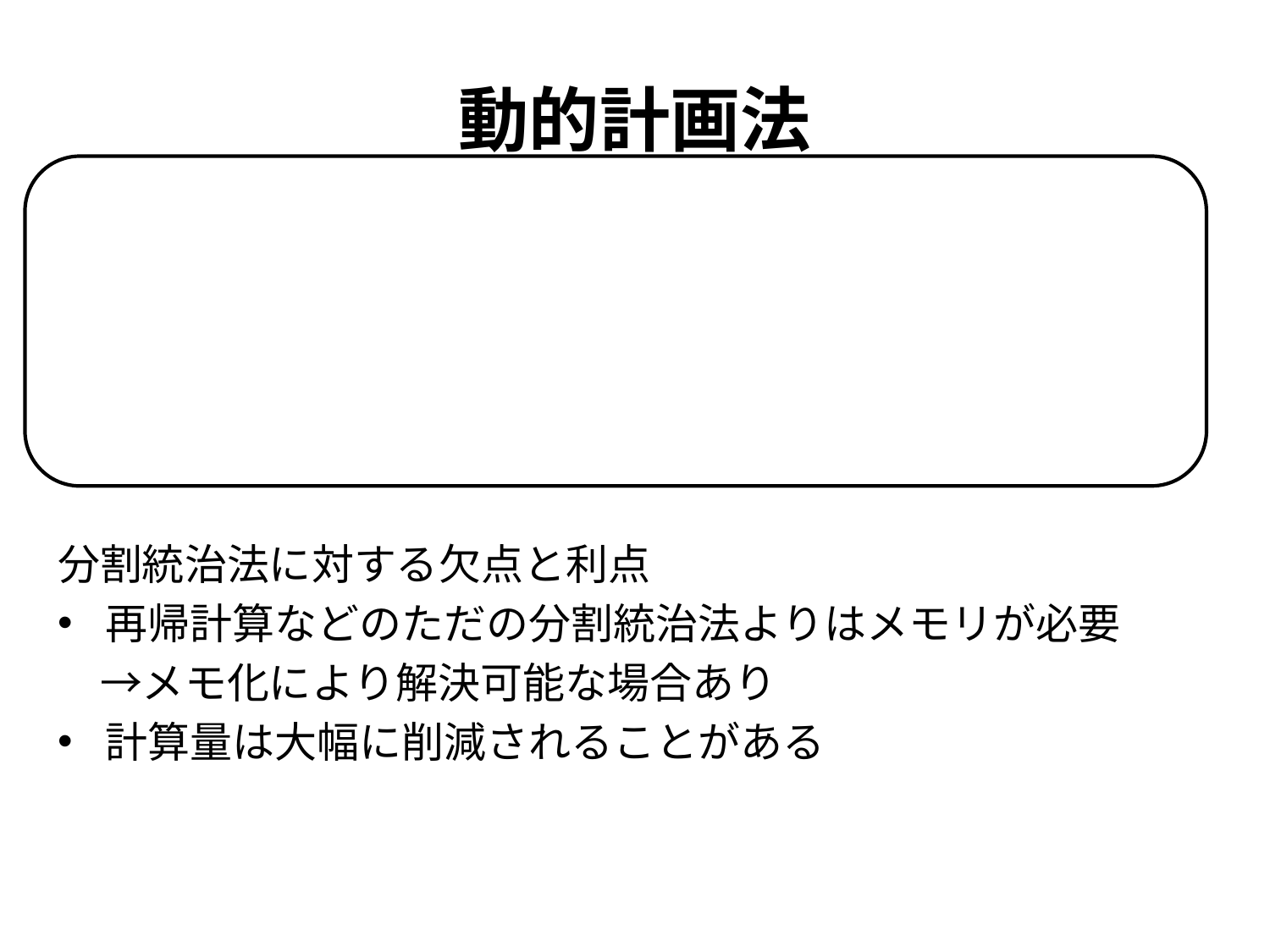

# 動的計画法

分割統治法に対する欠点と利点
再帰計算などのただの分割統治法よりはメモリが必要
　→メモ化により解決可能な場合あり
計算量は大幅に削減されることがある